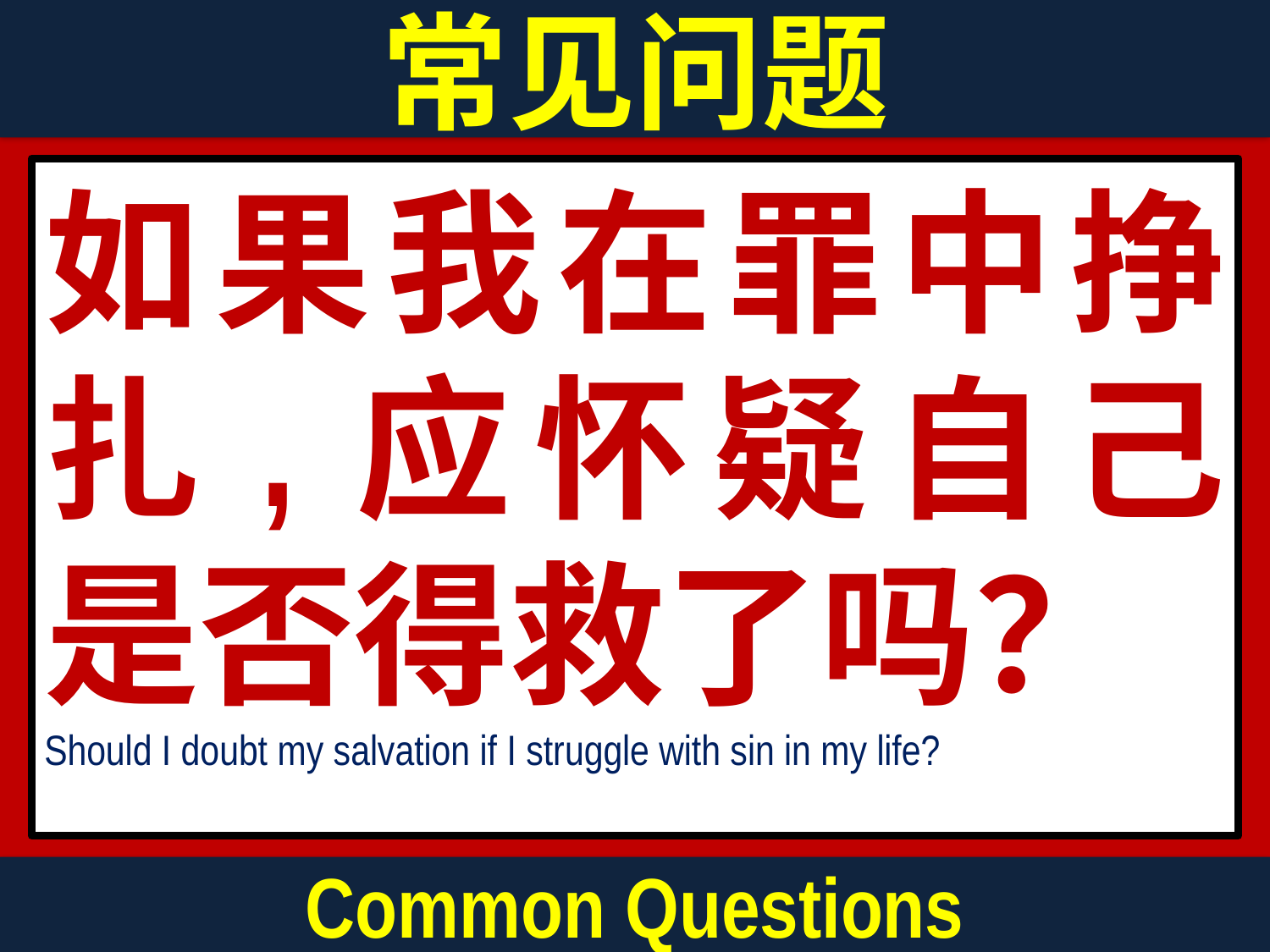

常见问题
如果我在罪中挣扎,应怀疑自己是否得救了吗？
Should I doubt my salvation if I struggle with sin in my life?
Common Questions